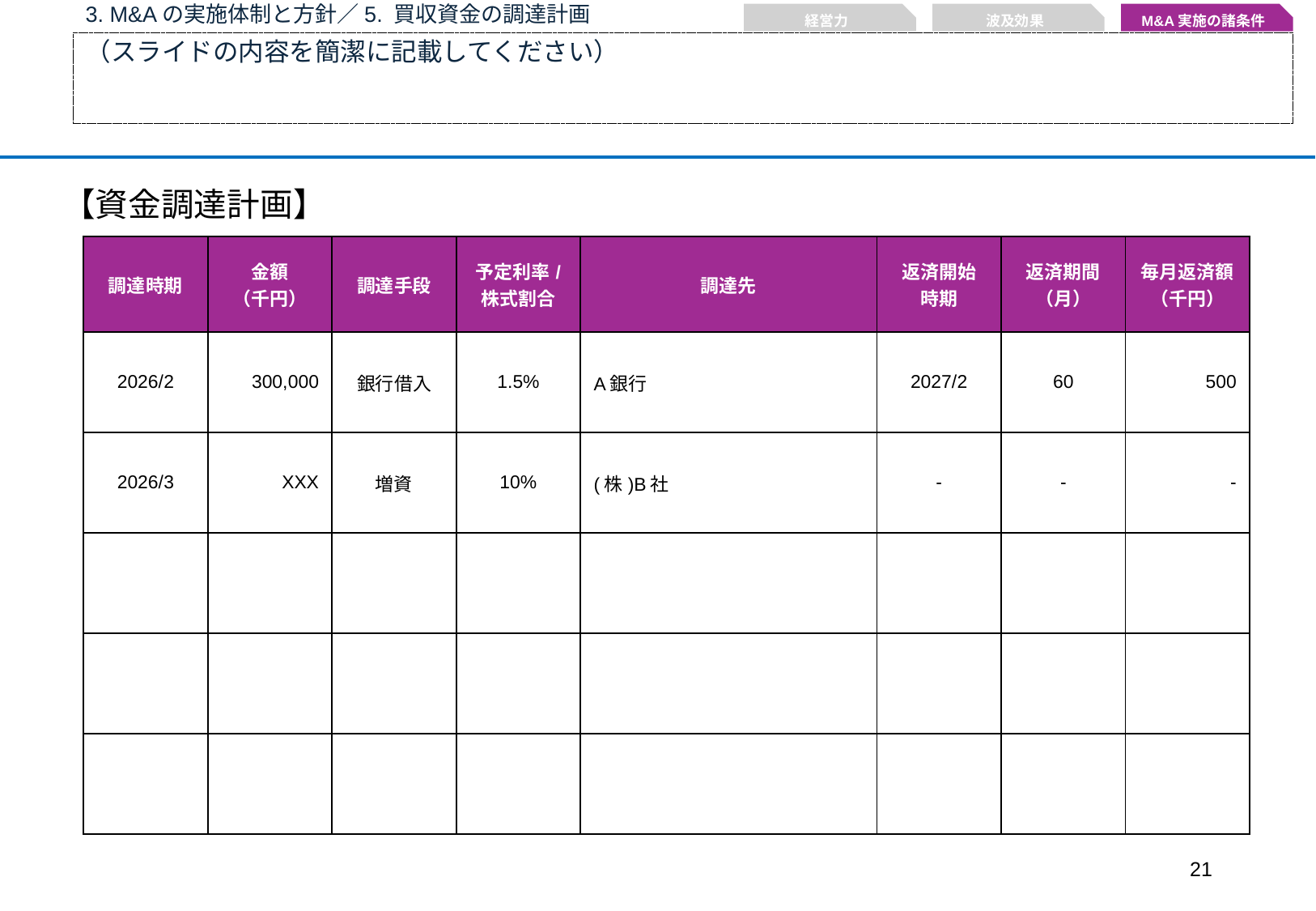

3. M&Aの実施体制と方針／5. 買収資金の調達計画
経営力
波及効果
M&A実施の諸条件
（スライドの内容を簡潔に記載してください）
【資金調達計画】
| 調達時期 | 金額 （千円） | 調達手段 | 予定利率/ 株式割合 | 調達先 | 返済開始 時期 | 返済期間 （月） | 毎月返済額 （千円） |
| --- | --- | --- | --- | --- | --- | --- | --- |
| 2026/2 | 300,000 | 銀行借入 | 1.5% | A銀行 | 2027/2 | 60 | 500 |
| 2026/3 | XXX | 増資 | 10% | (株)B社 | - | - | - |
|  |  |  |  |  |  |  |  |
|  |  |  |  |  |  |  |  |
|  |  |  |  |  |  |  |  |
21